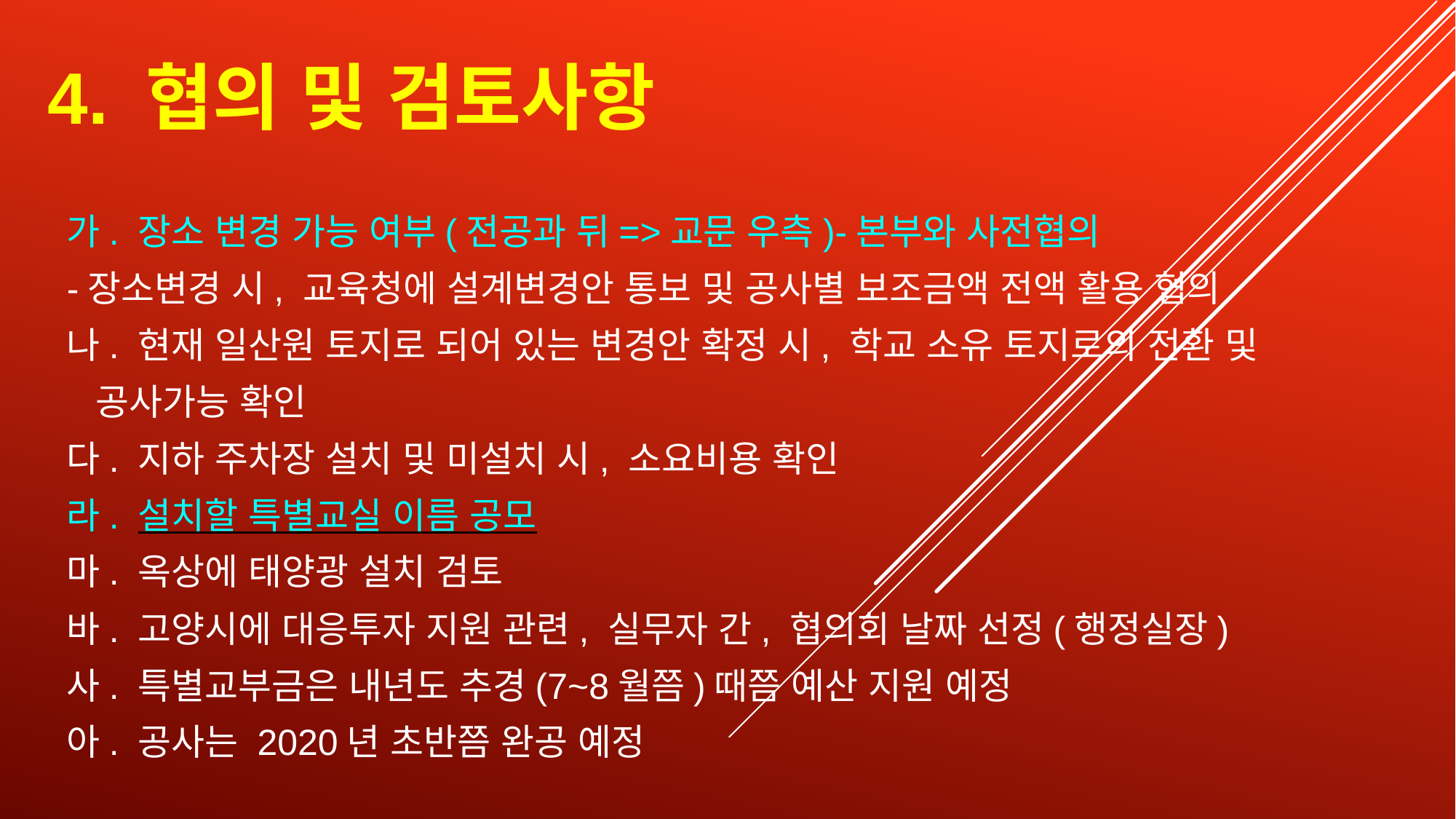

# 4. 협의 및 검토사항
가. 장소 변경 가능 여부(전공과 뒤=>교문 우측)-본부와 사전협의
-장소변경 시, 교육청에 설계변경안 통보 및 공사별 보조금액 전액 활용 협의
나. 현재 일산원 토지로 되어 있는 변경안 확정 시, 학교 소유 토지로의 전환 및
  공사가능 확인
다. 지하 주차장 설치 및 미설치 시, 소요비용 확인
라. 설치할 특별교실 이름 공모
마. 옥상에 태양광 설치 검토
바. 고양시에 대응투자 지원 관련, 실무자 간, 협의회 날짜 선정(행정실장)
사. 특별교부금은 내년도 추경(7~8월쯤)때쯤 예산 지원 예정
아. 공사는 2020년 초반쯤 완공 예정